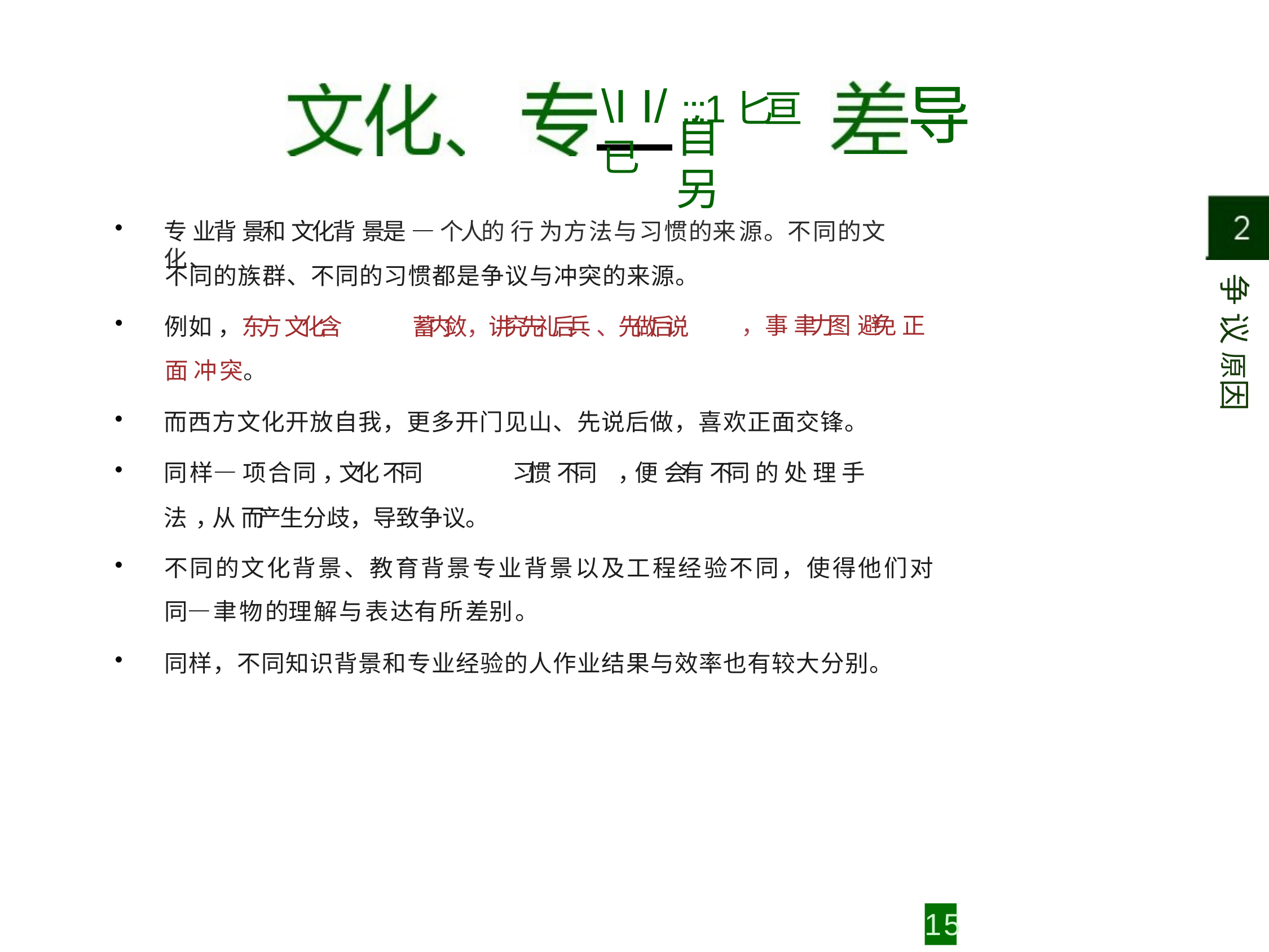

# 导
\I I/ :::1匕亘 已

自另

专 业背 景和 文化背 景是 — 个人的 行 为方法与习惯的来源。不同的文化、
不同的族群、不同的习惯都是争议与冲突的来源。

例如 ，东方   文化含	蓄 内 敛 ， 讲 究 先 礼 后 兵 、 先 做 后 说
争 议 原因
，事 聿力图	避 免 正
面 冲突。

而西方文化开放自我，更多开门见山、先说后做，喜欢正面交锋。
同样— 项合同 ，文化   不同	习 惯 不同	，便 会有 不同 的 处 理 手 法，从 而产 生分歧，导致争议。
不同的文化背景、教育背景专业背景以及工程经验不同，使得他们对 同—聿物的理解与表达有所差别。

同样，不同知识背景和专业经验的人作业结果与效率也有较大分别。

15